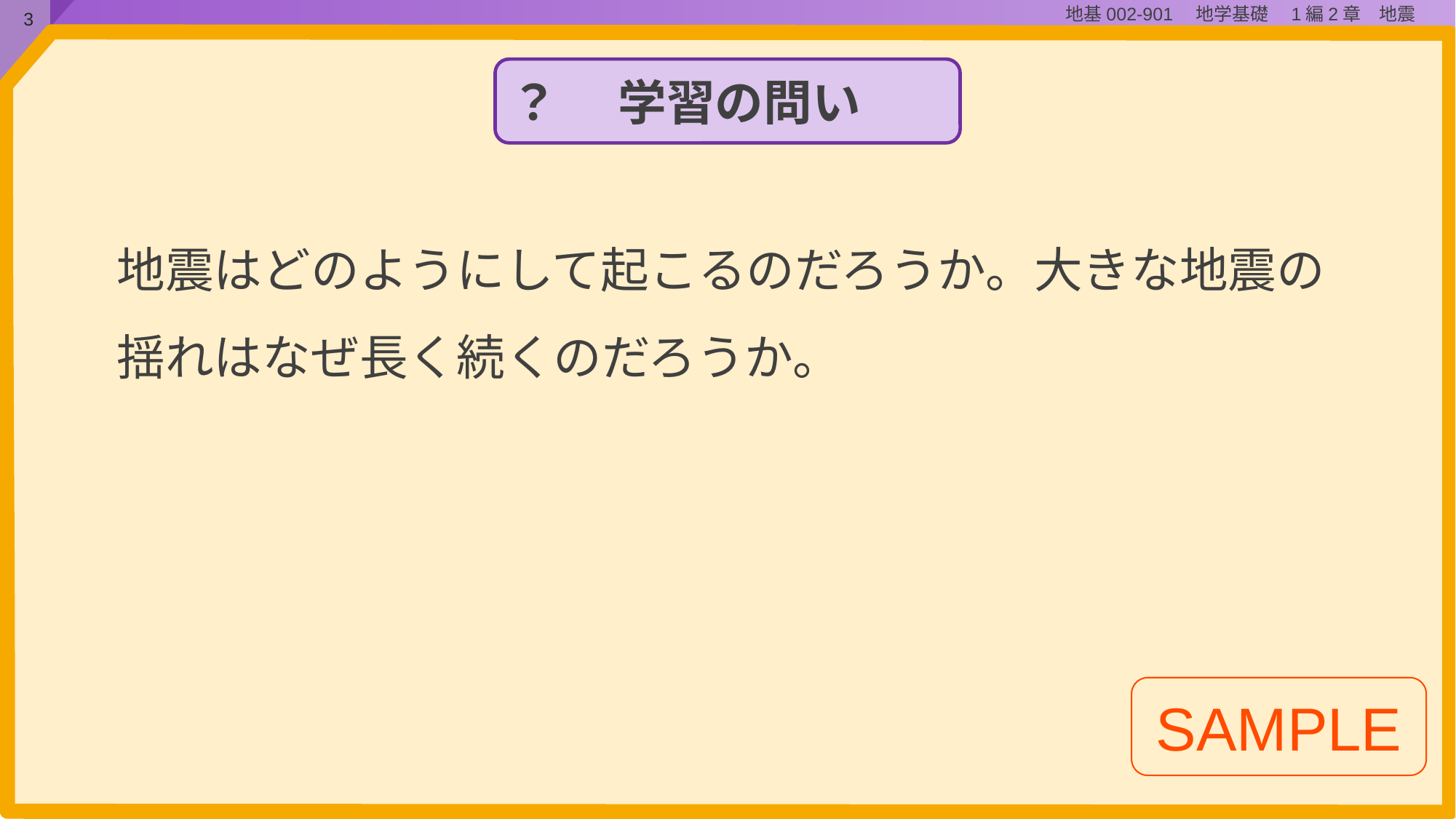

地震はどのようにして起こるのだろうか。大きな地震の揺れはなぜ長く続くのだろうか。